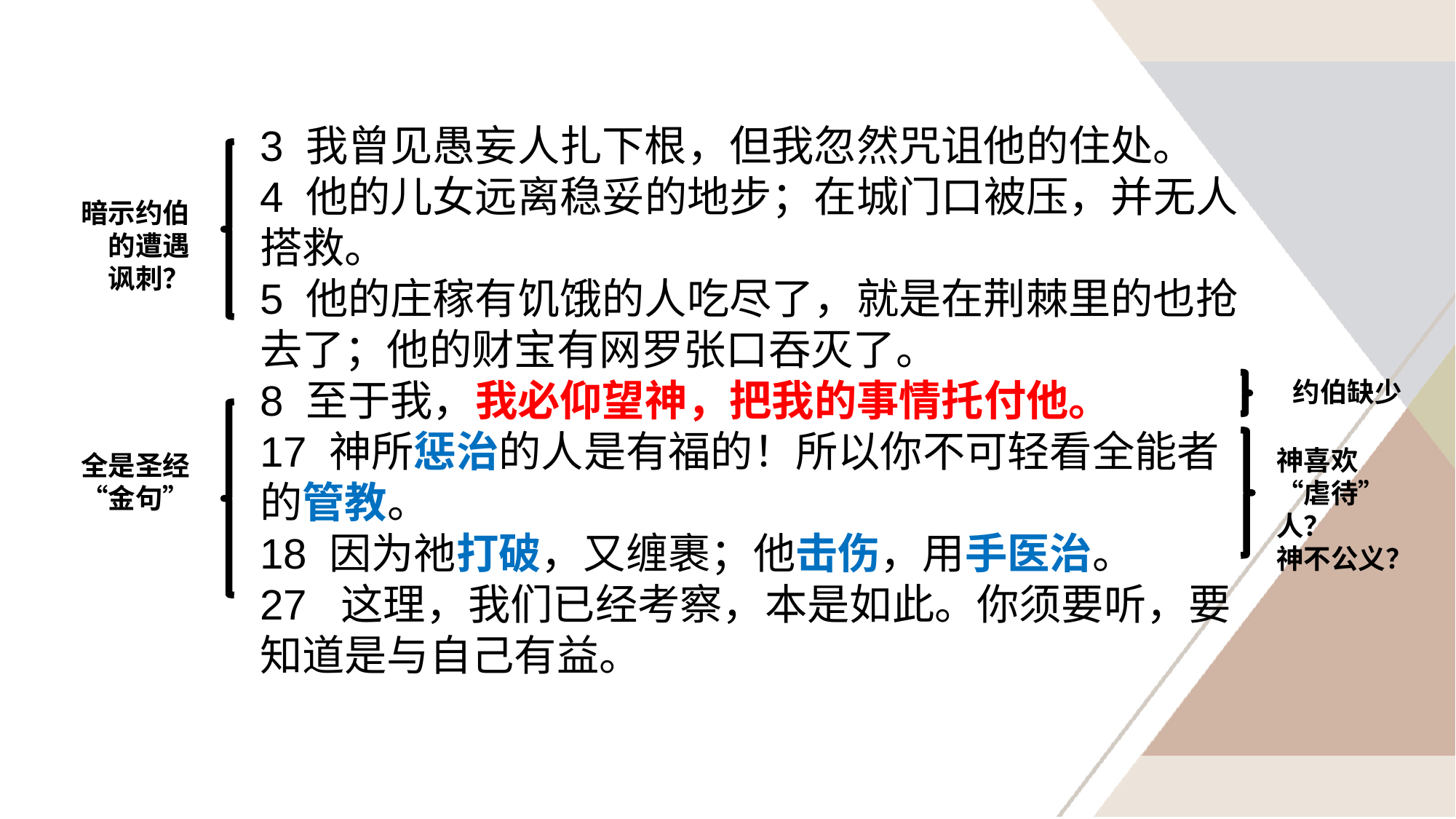

3 我曾见愚妄人扎下根，但我忽然咒诅他的住处。
4 他的儿女远离稳妥的地步；在城门口被压，并无人搭救。
5 他的庄稼有饥饿的人吃尽了，就是在荆棘里的也抢去了；他的财宝有网罗张口吞灭了。
8 至于我，我必仰望神，把我的事情托付他。
17 神所惩治的人是有福的！所以你不可轻看全能者的管教。
18 因为祂打破，又缠裹；他击伤，用手医治。
27  这理，我们已经考察，本是如此。你须要听，要知道是与自己有益。

暗示约伯的遭遇
讽刺？
约伯缺少

神喜欢“虐待”人？
神不公义？
全是圣经“金句”